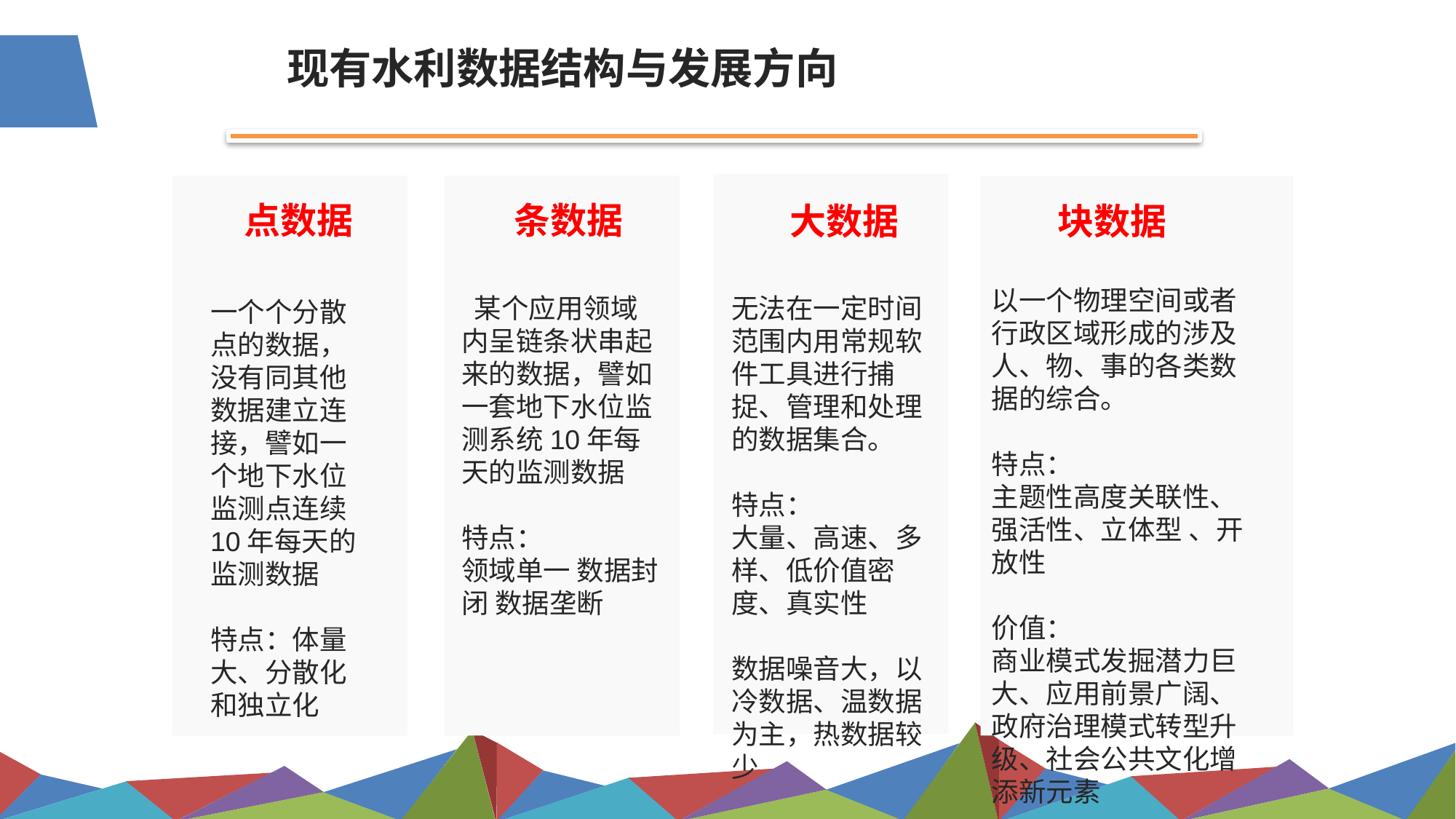

现有水利数据结构与发展方向

水资源
点数据
条数据
大数据
块数据
以一个物理空间或者行政区域形成的涉及人、物、事的各类数据的综合。

特点：
主题性高度关联性、强活性、立体型 、开放性

价值：
商业模式发掘潜力巨大、应用前景广阔、政府治理模式转型升级、社会公共文化增添新元素
 某个应用领域内呈链条状串起来的数据，譬如一套地下水位监测系统10年每天的监测数据

特点：
领域单一 数据封闭 数据垄断

无法在一定时间范围内用常规软件工具进行捕捉、管理和处理的数据集合。

特点：
大量、高速、多样、低价值密度、真实性

数据噪音大，以冷数据、温数据为主，热数据较少

一个个分散点的数据，没有同其他数据建立连接，譬如一个地下水位监测点连续10年每天的监测数据

特点：体量大、分散化和独立化